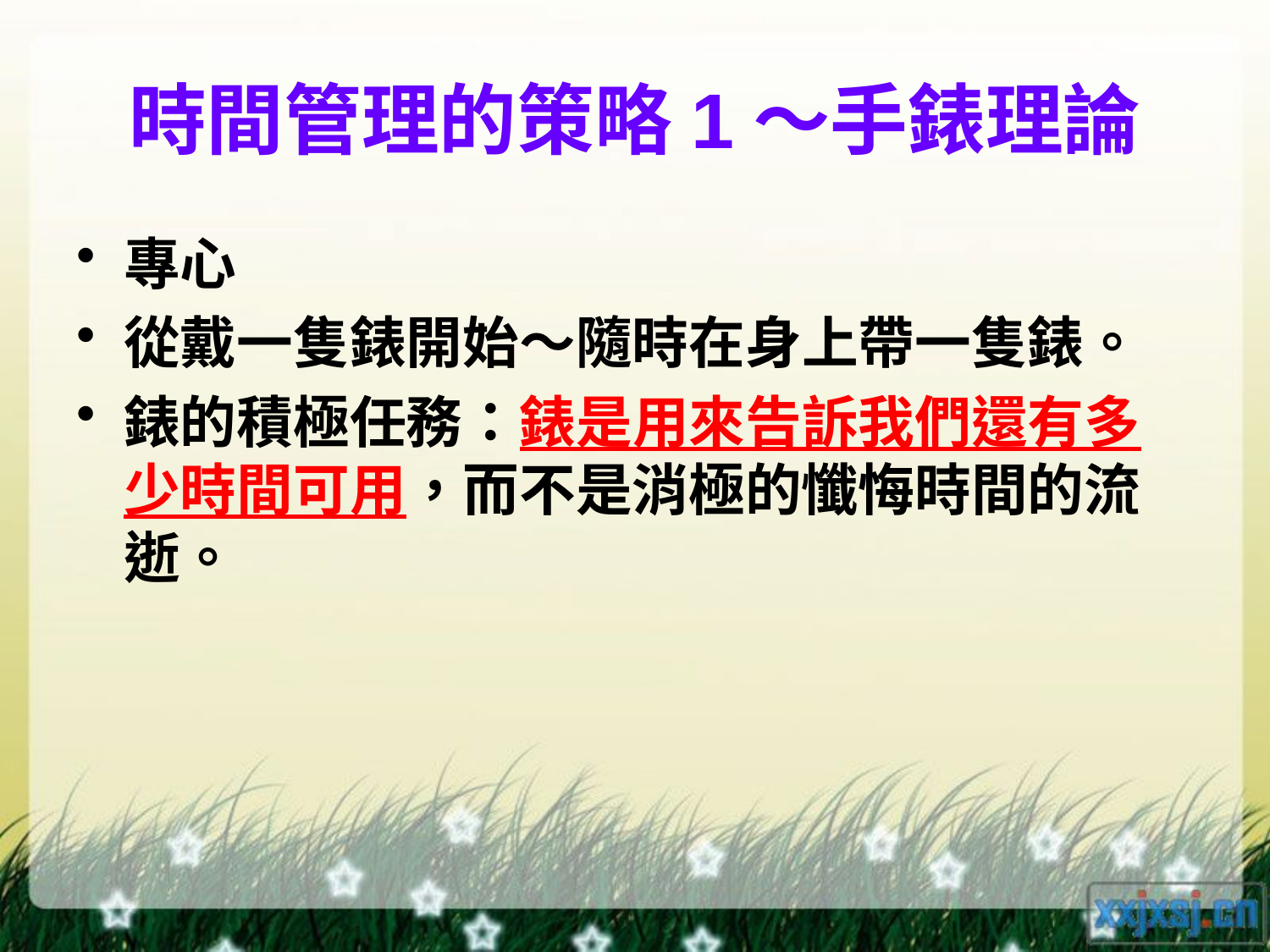

# 時間管理的策略1～手錶理論
專心
從戴一隻錶開始～隨時在身上帶一隻錶。
錶的積極任務：錶是用來告訴我們還有多少時間可用，而不是消極的懺悔時間的流逝。